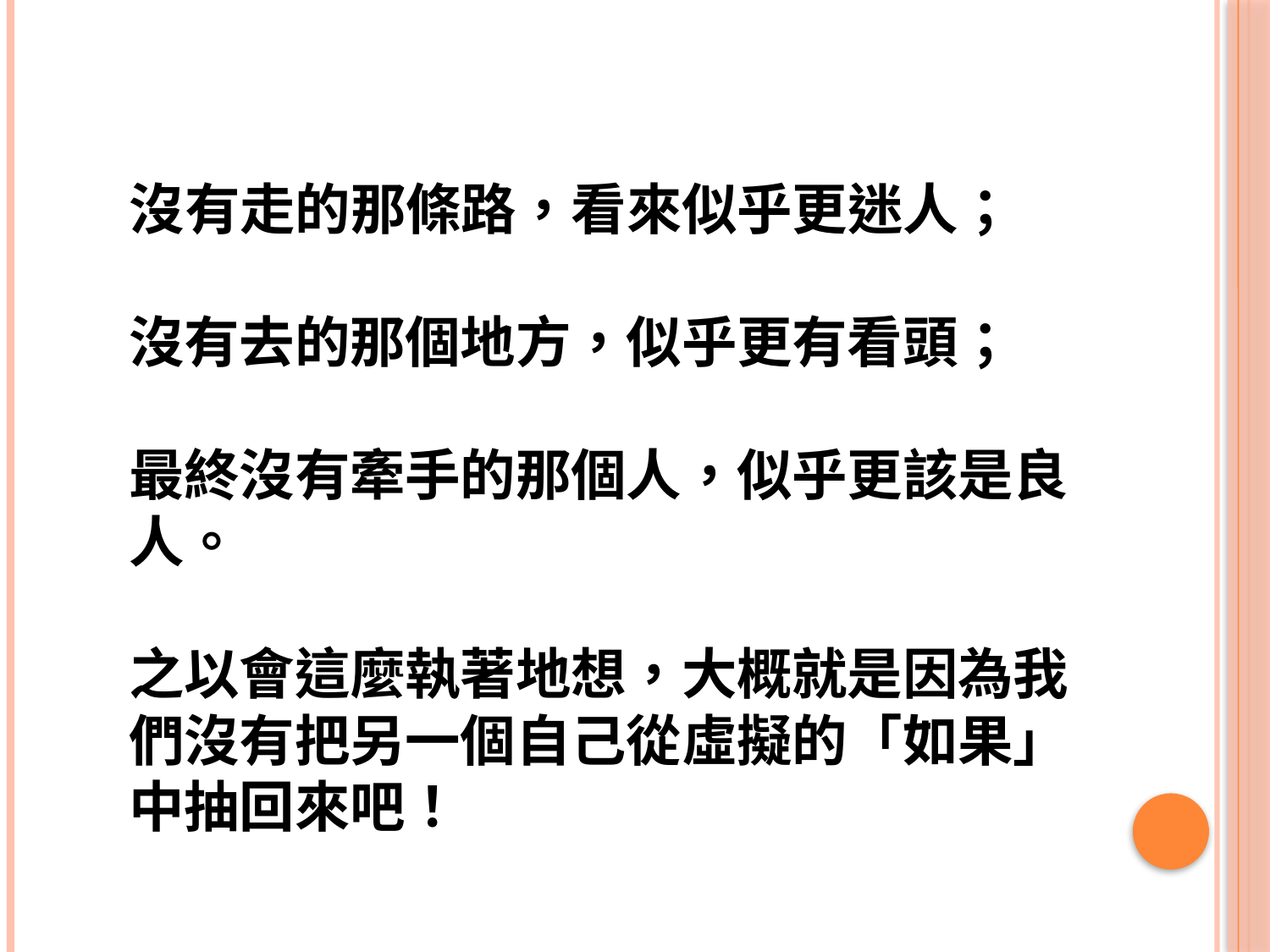

#
   沒有走的那條路，看來似乎更迷人；
沒有去的那個地方，似乎更有看頭；
最終沒有牽手的那個人，似乎更該是良人。
之以會這麼執著地想，大概就是因為我們沒有把另一個自己從虛擬的「如果」中抽回來吧！